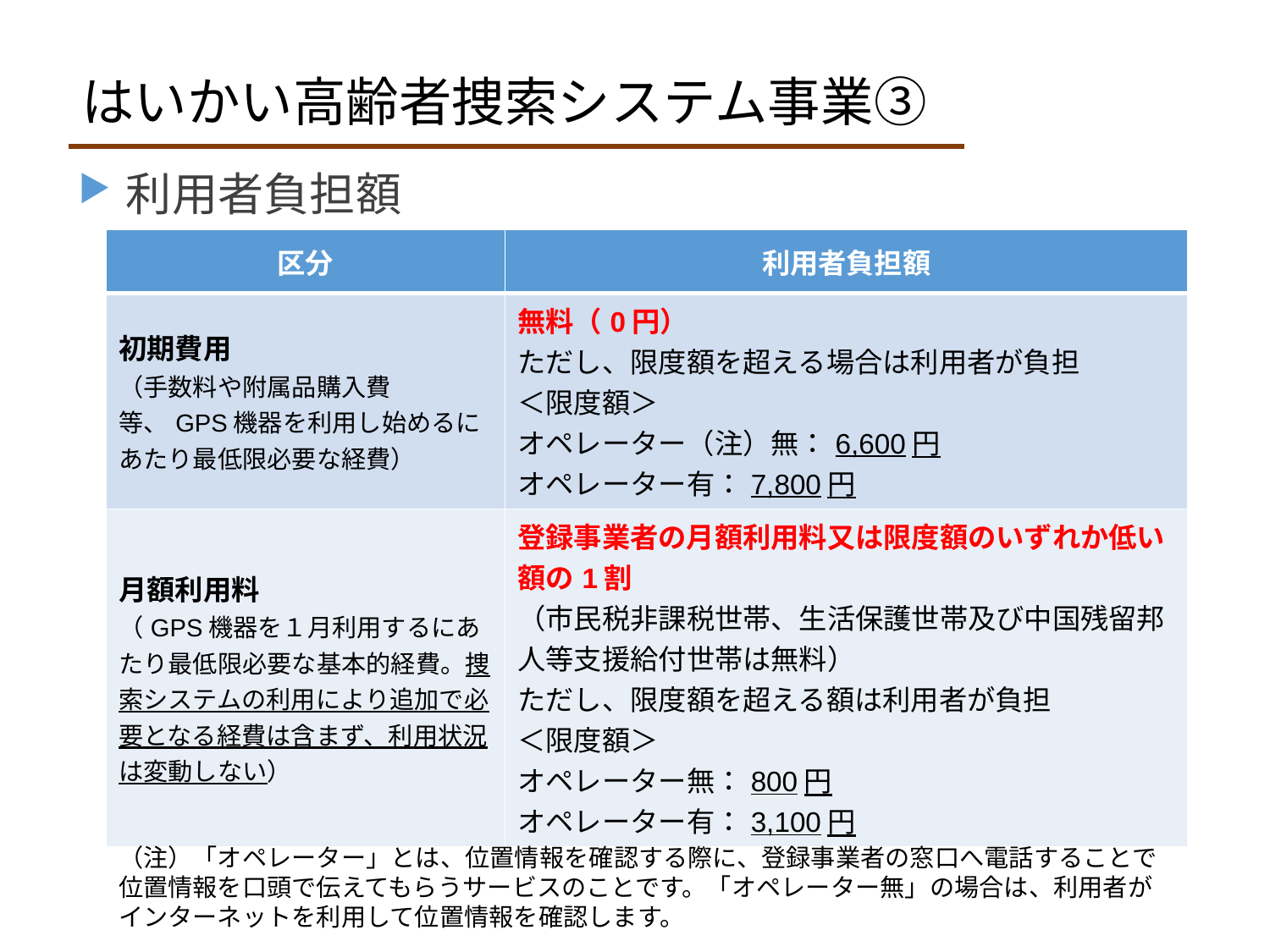

はいかい高齢者捜索システム事業③
利用者負担額

| 区分 | 利用者負担額 |
| --- | --- |
| 初期費用 （手数料や附属品購入費等、GPS機器を利用し始めるにあたり最低限必要な経費） | 無料（0円） ただし、限度額を超える場合は利用者が負担 ＜限度額＞ オペレーター（注）無：6,600円 オペレーター有：7,800円 |
| 月額利用料 （GPS機器を１月利用するにあたり最低限必要な基本的経費。捜索システムの利用により追加で必要となる経費は含まず、利用状況は変動しない） | 登録事業者の月額利用料又は限度額のいずれか低い額の1割 （市民税非課税世帯、生活保護世帯及び中国残留邦人等支援給付世帯は無料） ただし、限度額を超える額は利用者が負担 ＜限度額＞ オペレーター無：800円 オペレーター有：3,100円 |
（注）「オペレーター」とは、位置情報を確認する際に、登録事業者の窓口へ電話することで位置情報を口頭で伝えてもらうサービスのことです。「オペレーター無」の場合は、利用者がインターネットを利用して位置情報を確認します。